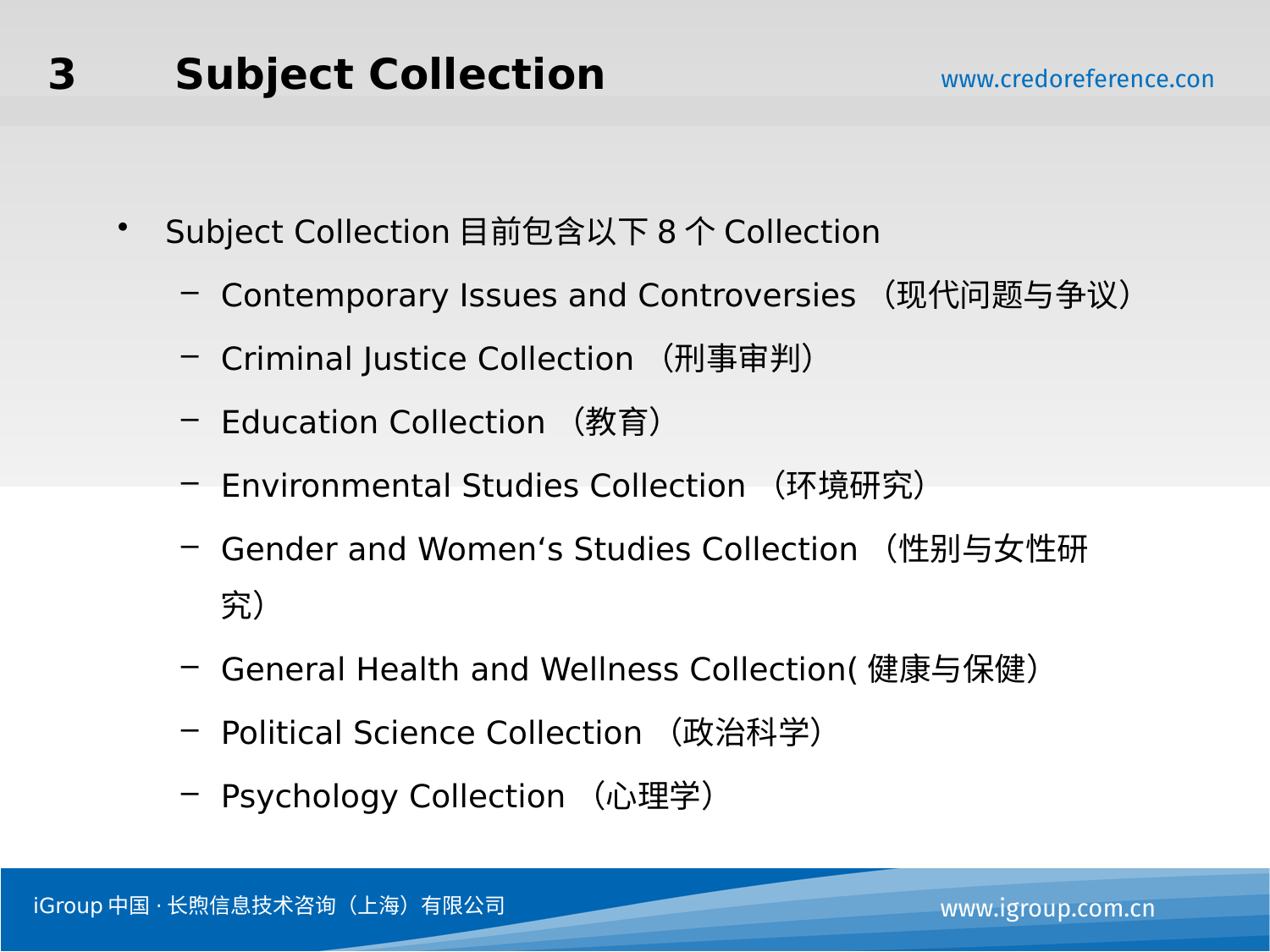

# 3	Subject Collection
www.credoreference.con
Subject Collection目前包含以下8个Collection
Contemporary Issues and Controversies（现代问题与争议）
Criminal Justice Collection（刑事审判）
Education Collection（教育）
Environmental Studies Collection（环境研究）
Gender and Women‘s Studies Collection（性别与女性研究）
General Health and Wellness Collection(健康与保健）
Political Science Collection（政治科学）
Psychology Collection（心理学）